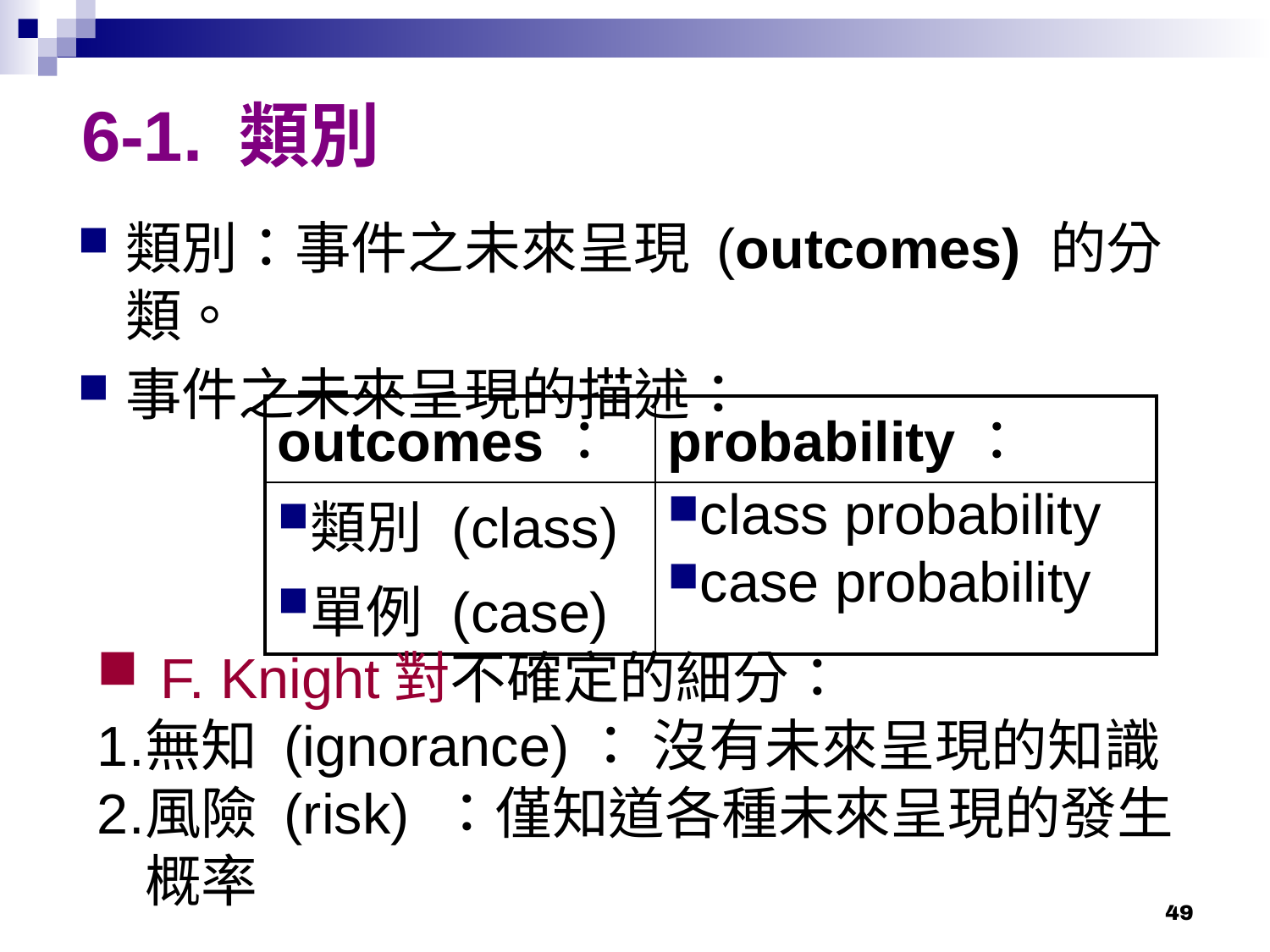

# 6-1. 類別
類別：事件之未來呈現 (outcomes) 的分類。
事件之未來呈現的描述：
| outcomes： | probability： |
| --- | --- |
| 類別 (class) 單例 (case) | class probability case probability |
 F. Knight對不確定的細分：
無知 (ignorance)： 沒有未來呈現的知識
風險 (risk) ：僅知道各種未來呈現的發生概率
49